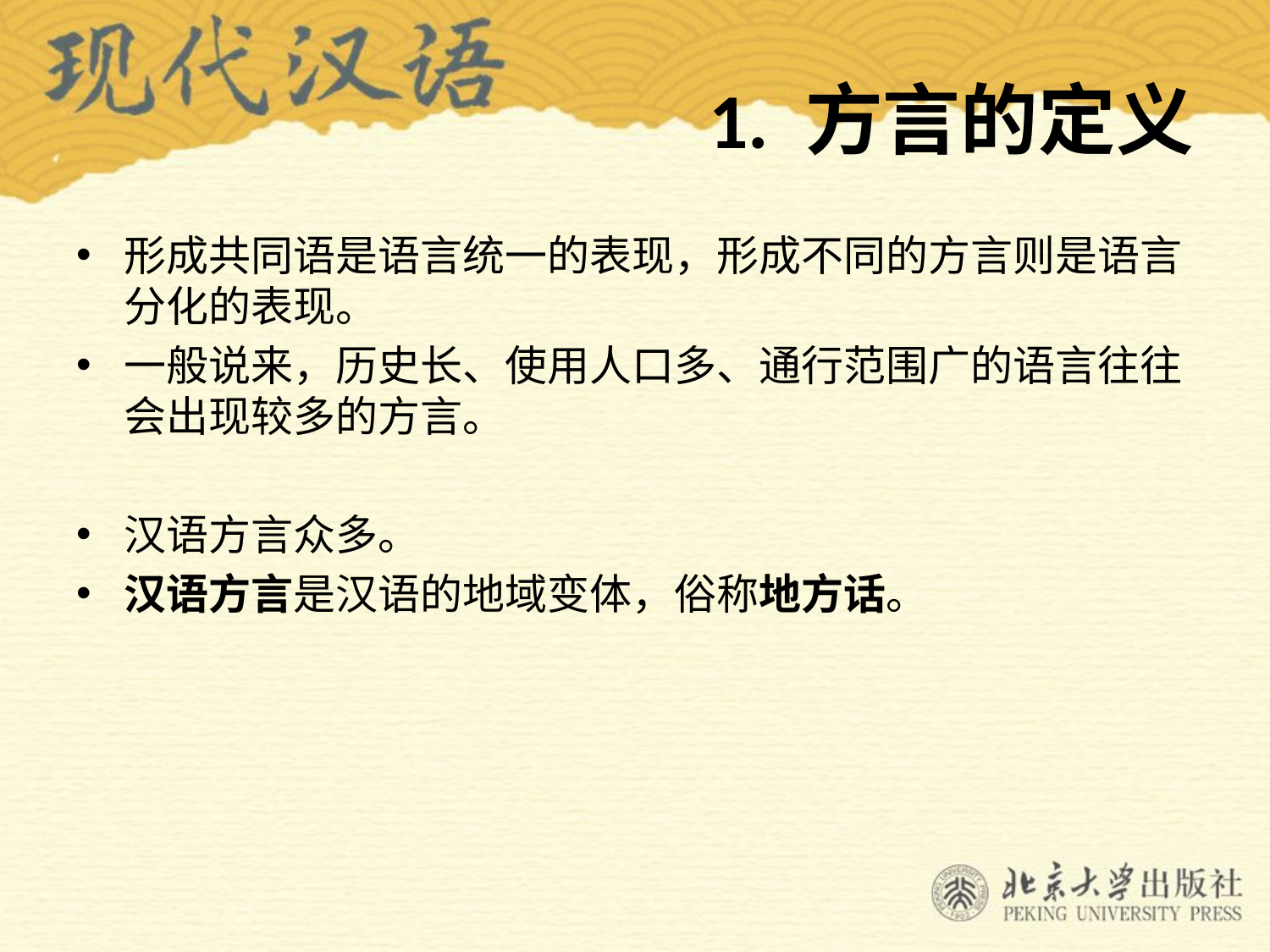

# 1. 方言的定义
形成共同语是语言统一的表现，形成不同的方言则是语言分化的表现。
一般说来，历史长、使用人口多、通行范围广的语言往往会出现较多的方言。

汉语方言众多。
汉语方言是汉语的地域变体，俗称地方话。